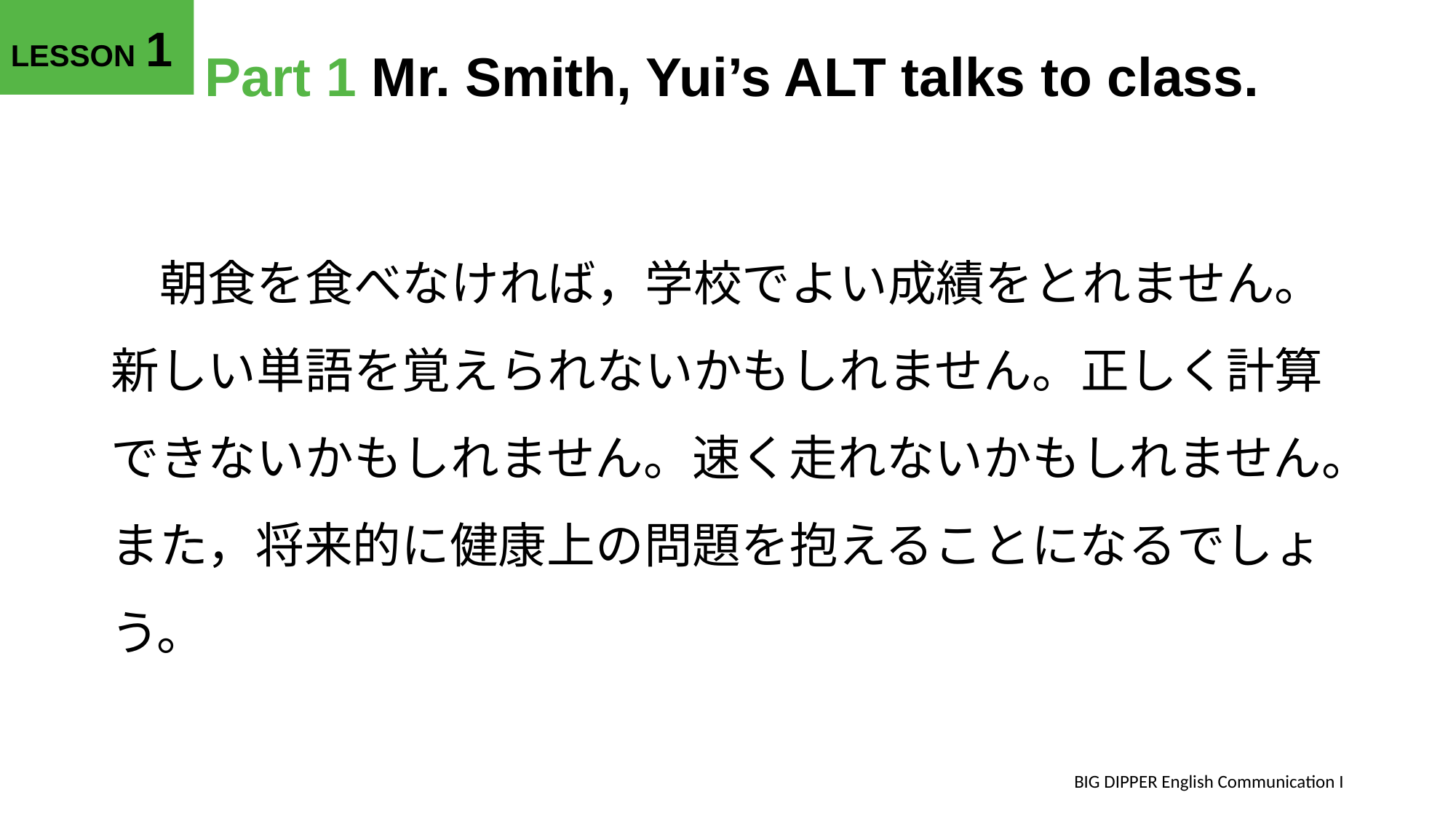

# Part 1 Mr. Smith, Yui’s ALT talks to class.
　朝食を食べなければ，学校でよい成績をとれません。新しい単語を覚えられないかもしれません。正しく計算できないかもしれません。速く走れないかもしれません。また，将来的に健康上の問題を抱えることになるでしょう。
BIG DIPPER English Communication I